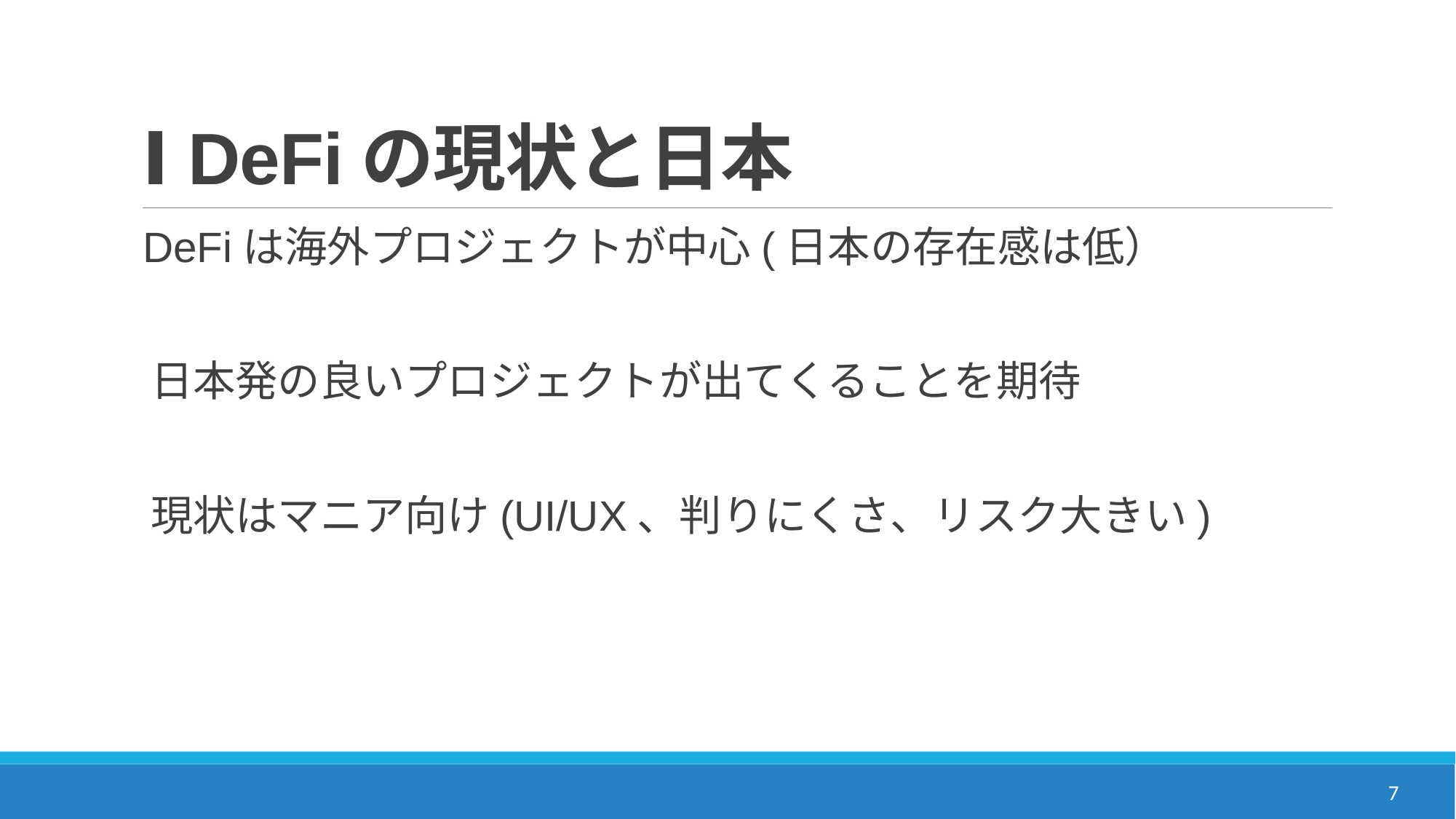

# Ⅰ DeFiの現状と日本
 DeFiは海外プロジェクトが中心(日本の存在感は低）

 日本発の良いプロジェクトが出てくることを期待

 現状はマニア向け(UI/UX、判りにくさ、リスク大きい)

7